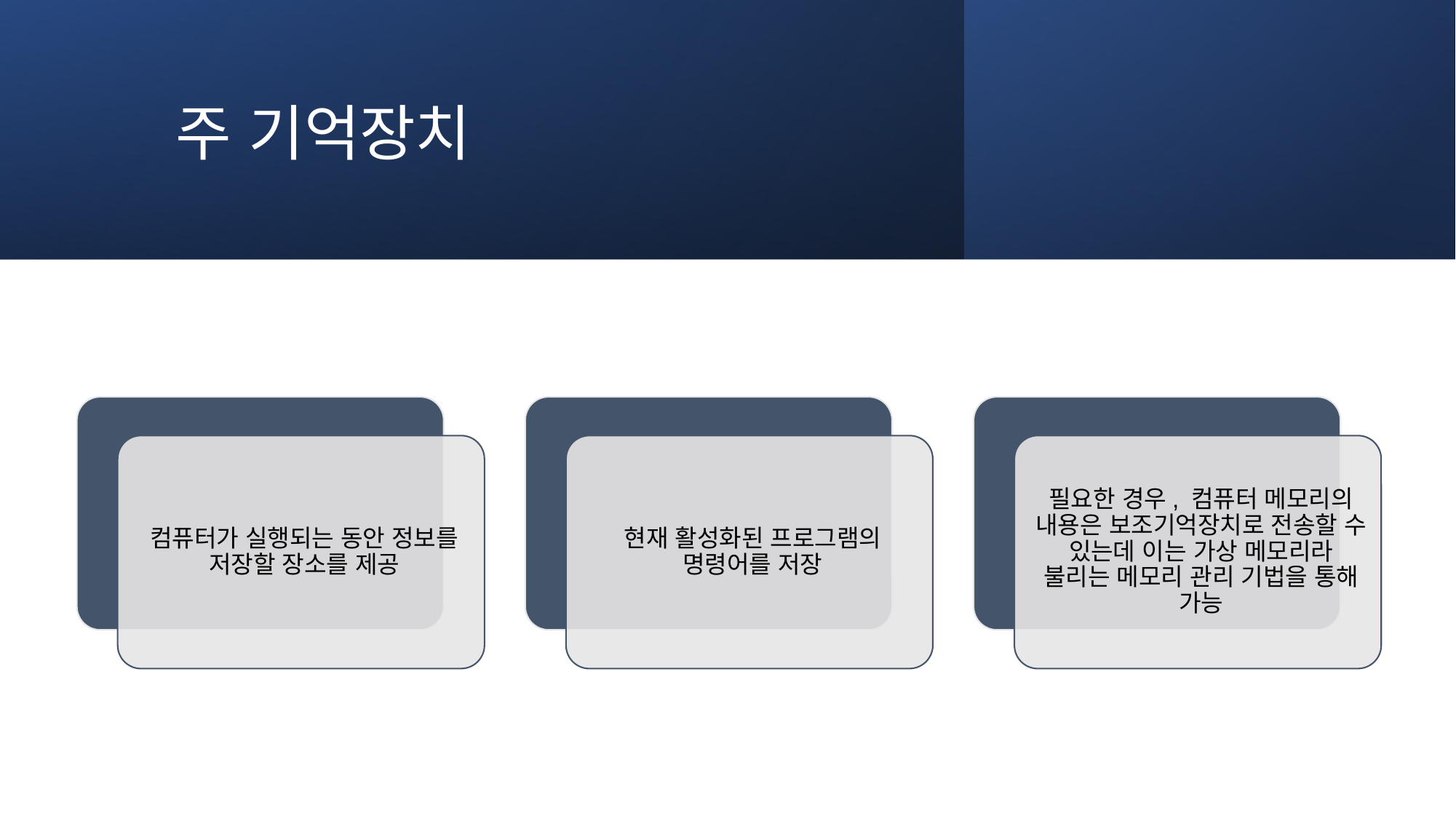

# 주 기억장치

컴퓨터가 실행되는 동안 정보를 저장할 장소를 제공
현재 활성화된 프로그램의 명령어를 저장
필요한 경우, 컴퓨터 메모리의 내용은 보조기억장치로 전송할 수 있는데 이는 가상 메모리라 불리는 메모리 관리 기법을 통해 가능